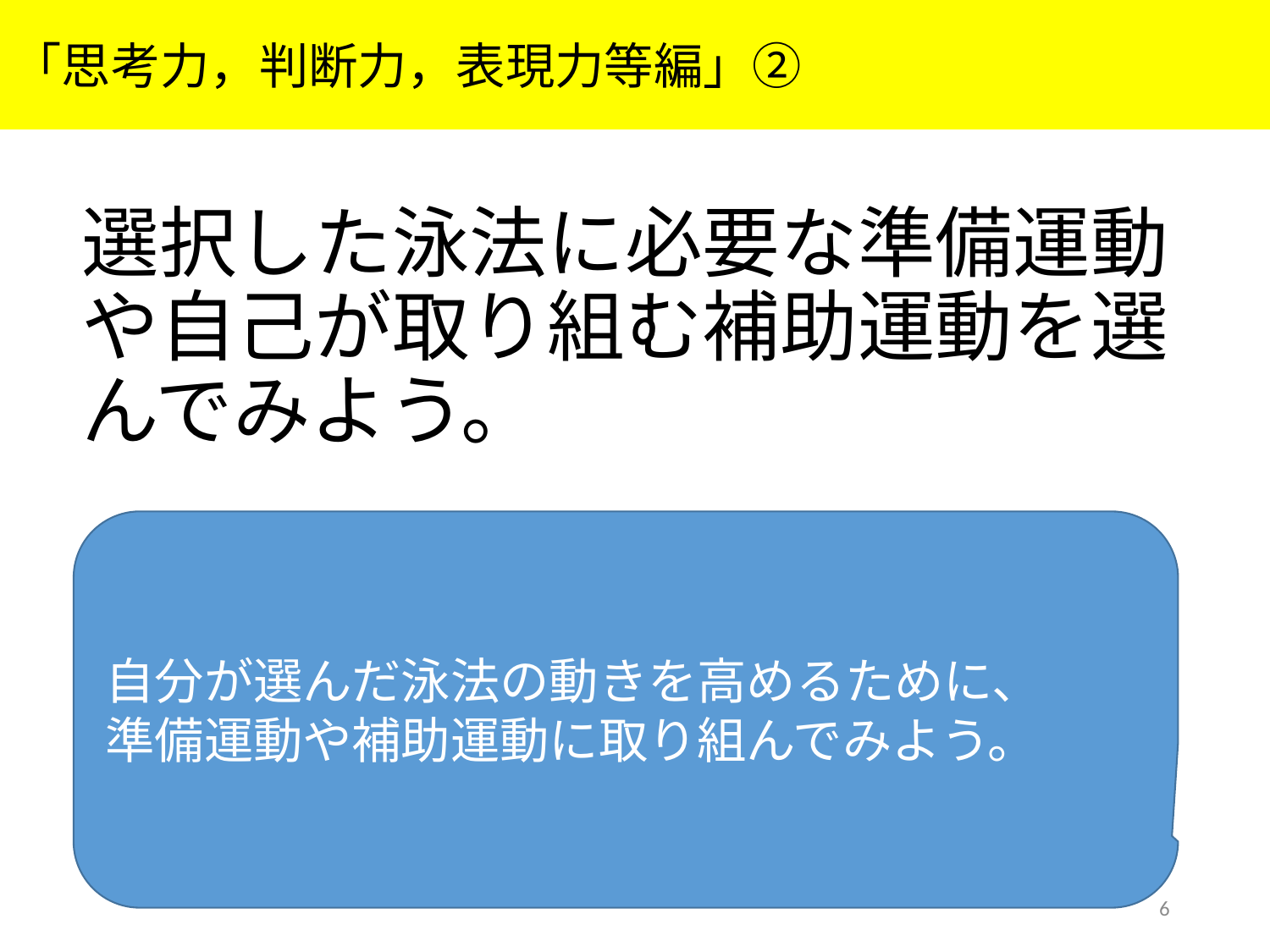

「思考力，判断力，表現力等編」②
選択した泳法に必要な準備運動や自己が取り組む補助運動を選んでみよう。

自分が選んだ泳法の動きを高めるために、
準備運動や補助運動に取り組んでみよう。

6